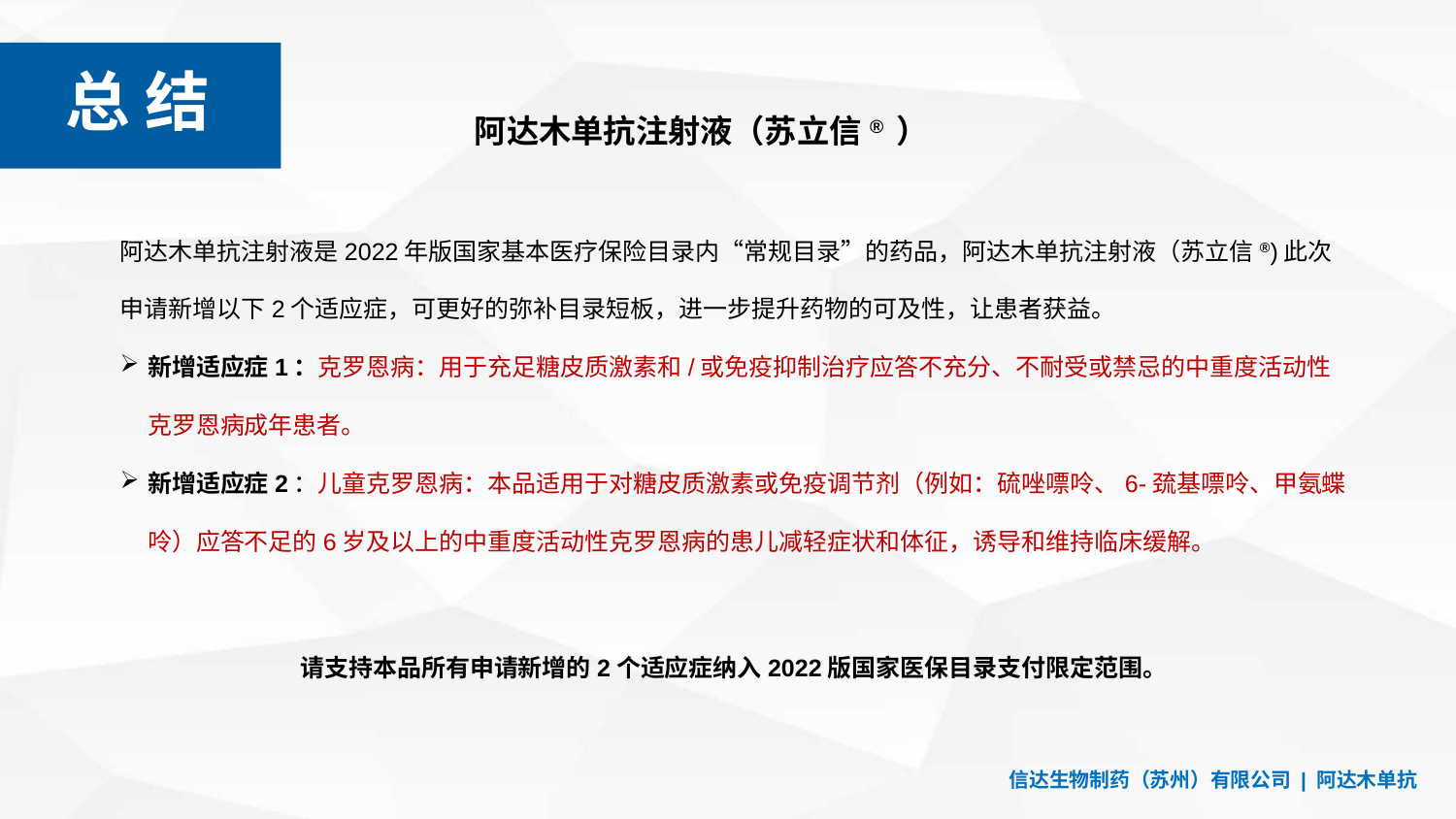

总 结
阿达木单抗注射液（苏立信® ）
阿达木单抗注射液是2022年版国家基本医疗保险目录内“常规目录”的药品，阿达木单抗注射液（苏立信®)此次申请新增以下2个适应症，可更好的弥补目录短板，进一步提升药物的可及性，让患者获益。
新增适应症1：克罗恩病：用于充足糖皮质激素和/或免疫抑制治疗应答不充分、不耐受或禁忌的中重度活动性克罗恩病成年患者。
新增适应症2：儿童克罗恩病：本品适用于对糖皮质激素或免疫调节剂（例如：硫唑嘌呤、6-巯基嘌呤、甲氨蝶呤）应答不足的6岁及以上的中重度活动性克罗恩病的患儿减轻症状和体征，诱导和维持临床缓解。

请支持本品所有申请新增的2个适应症纳入2022版国家医保目录支付限定范围。

信达生物制药（苏州）有限公司 | 阿达木单抗